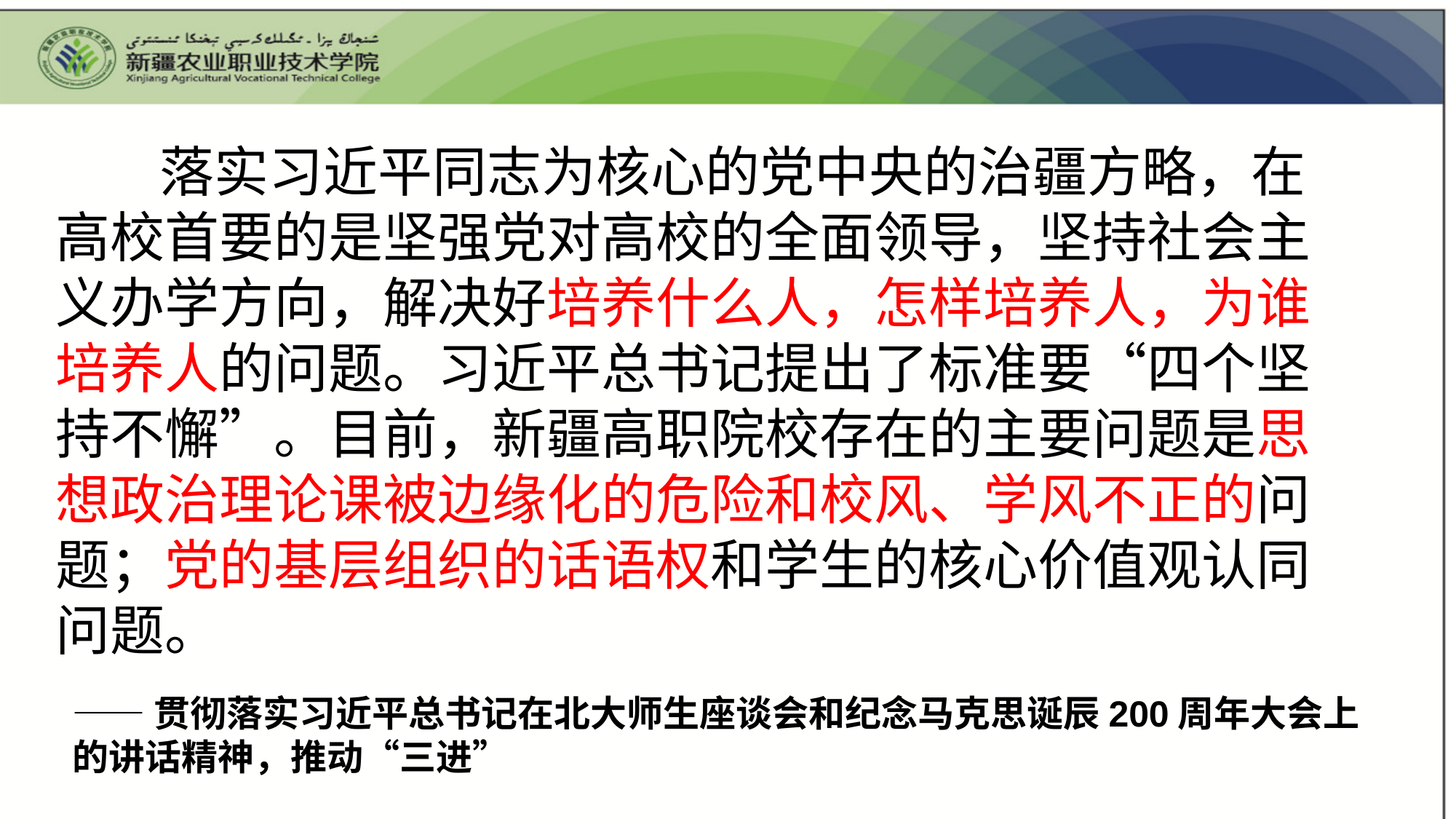

落实习近平同志为核心的党中央的治疆方略，在高校首要的是坚强党对高校的全面领导，坚持社会主义办学方向，解决好培养什么人，怎样培养人，为谁培养人的问题。习近平总书记提出了标准要“四个坚持不懈”。目前，新疆高职院校存在的主要问题是思想政治理论课被边缘化的危险和校风、学风不正的问题；党的基层组织的话语权和学生的核心价值观认同问题。
——贯彻落实习近平总书记在北大师生座谈会和纪念马克思诞辰200周年大会上
的讲话精神，推动“三进”